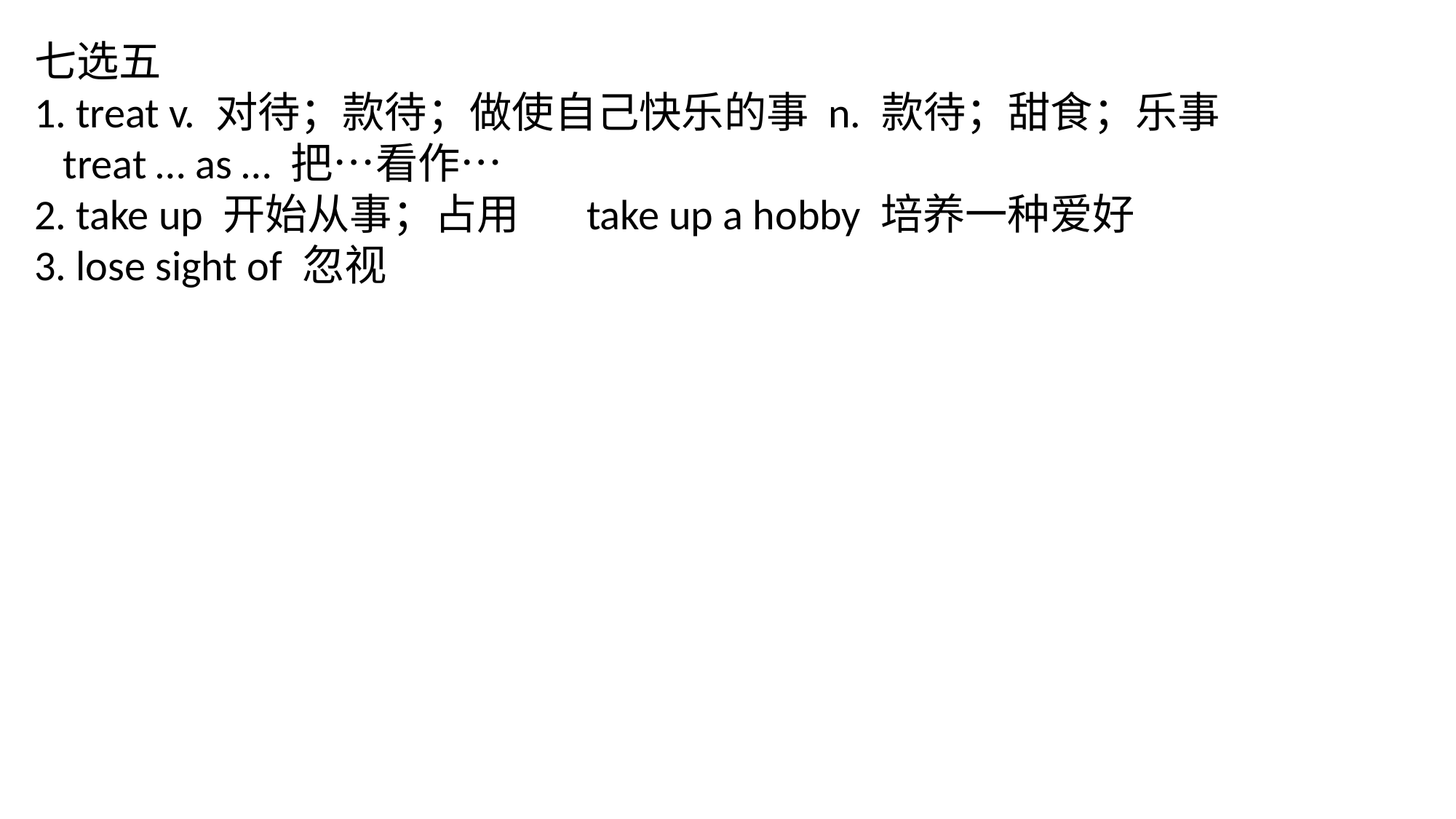

七选五
1. treat v. 对待；款待；做使自己快乐的事 n. 款待；甜食；乐事
   treat … as … 把…看作…
2. take up 开始从事；占用      take up a hobby 培养一种爱好
3. lose sight of 忽视